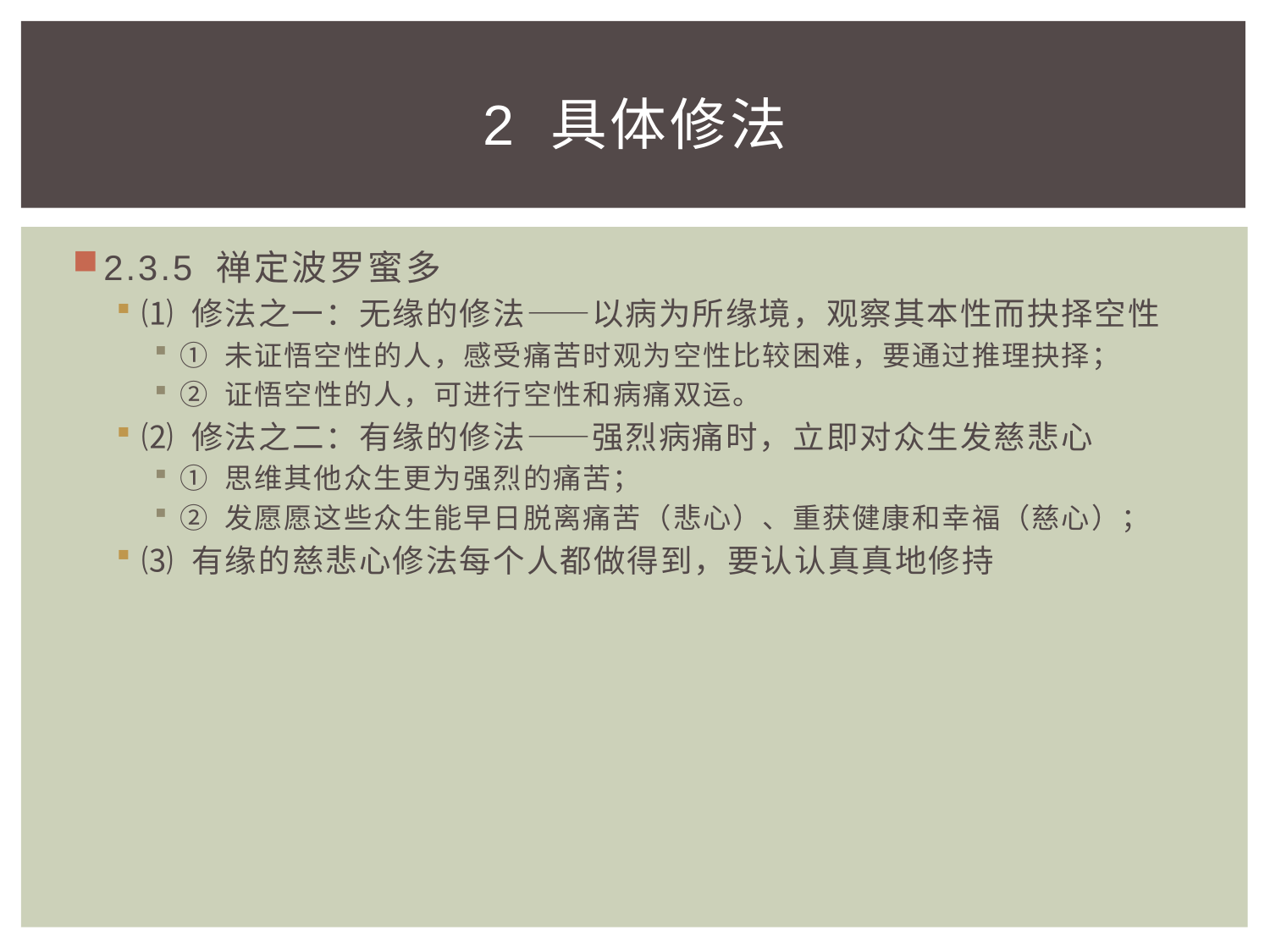

# 2 具体修法
2.3.5 禅定波罗蜜多
⑴ 修法之一：无缘的修法——以病为所缘境，观察其本性而抉择空性
① 未证悟空性的人，感受痛苦时观为空性比较困难，要通过推理抉择；
② 证悟空性的人，可进行空性和病痛双运。
⑵ 修法之二：有缘的修法——强烈病痛时，立即对众生发慈悲心
① 思维其他众生更为强烈的痛苦；
② 发愿愿这些众生能早日脱离痛苦（悲心）、重获健康和幸福（慈心）；
⑶ 有缘的慈悲心修法每个人都做得到，要认认真真地修持